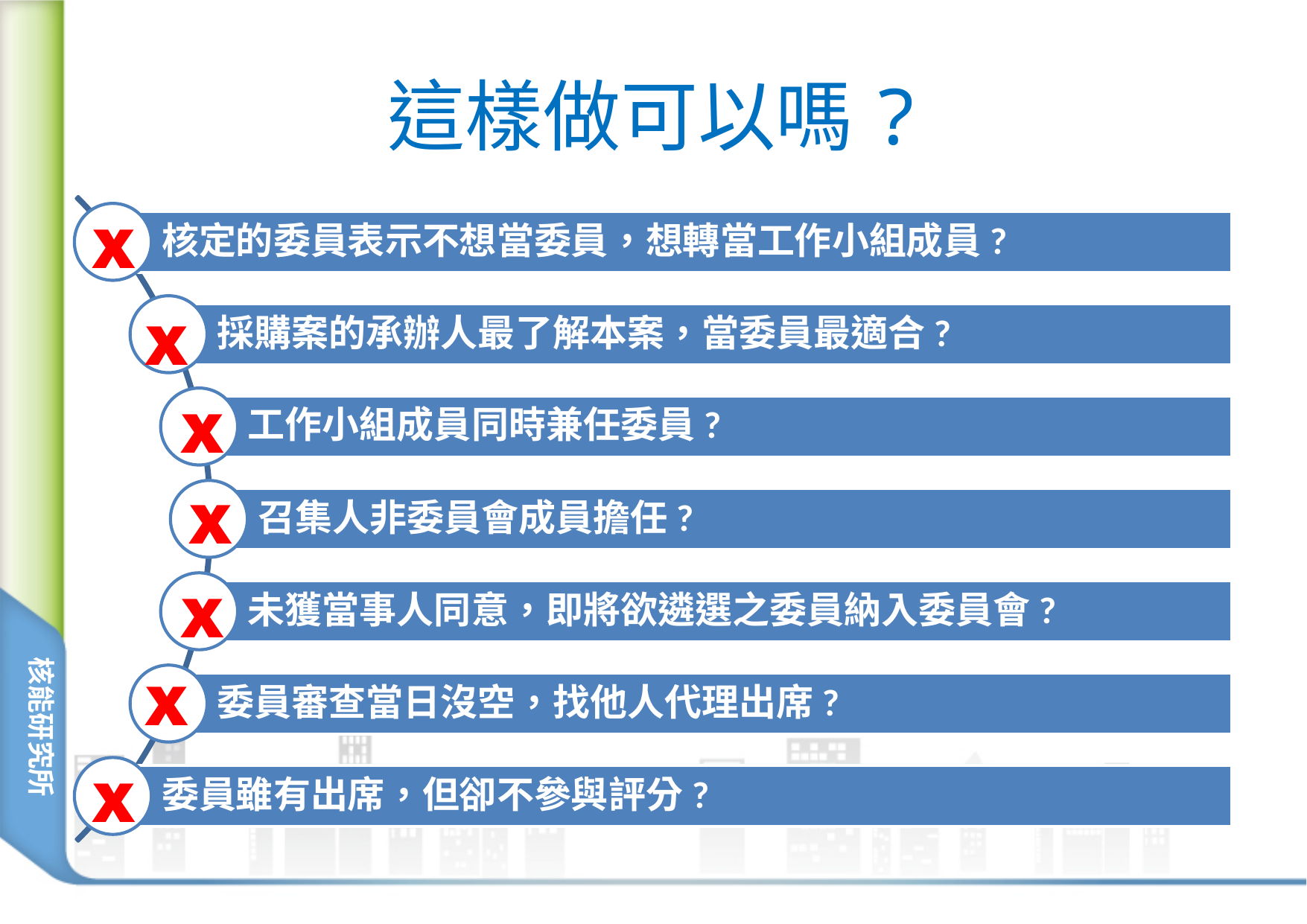

# 這樣做可以嗎?
核定的委員表示不想當委員，想轉當工作小組成員?
採購案的承辦人最了解本案，當委員最適合?
工作小組成員同時兼任委員?
召集人非委員會成員擔任?
未獲當事人同意，即將欲遴選之委員納入委員會?
委員審查當日沒空，找他人代理出席?
委員雖有出席，但卻不參與評分?
X
X
X
X
X
X
X